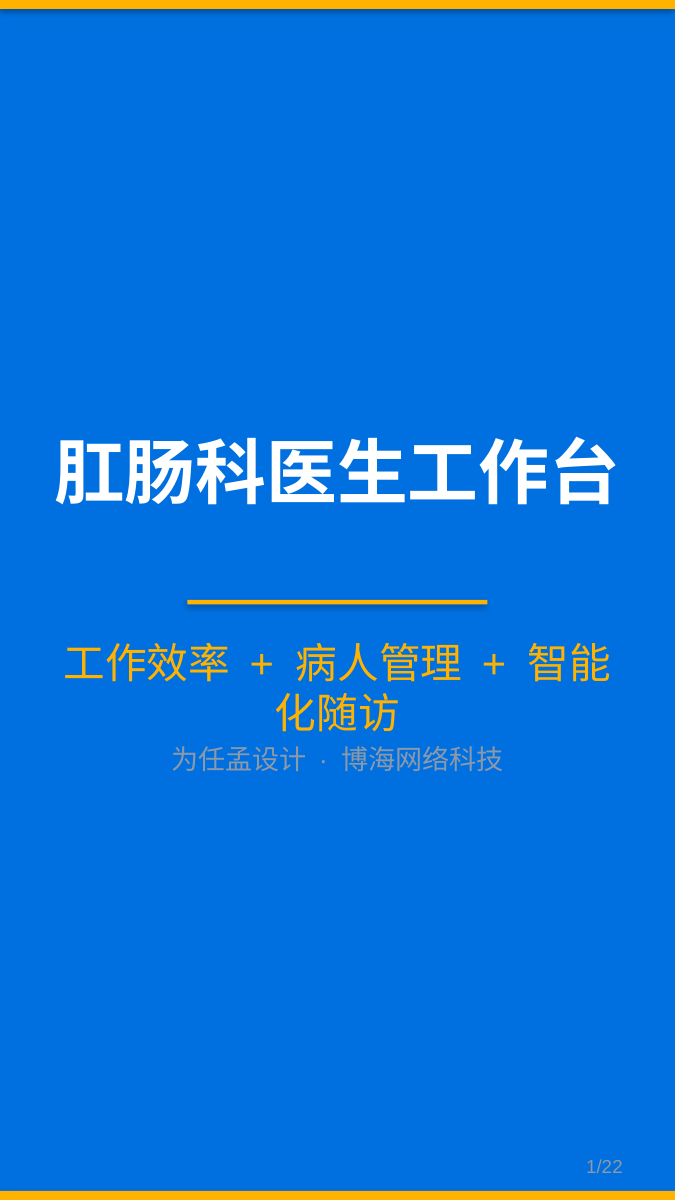

肛肠科医生工作台

工作效率 + 病人管理 + 智能化随访
为任孟设计 · 博海网络科技
1/22